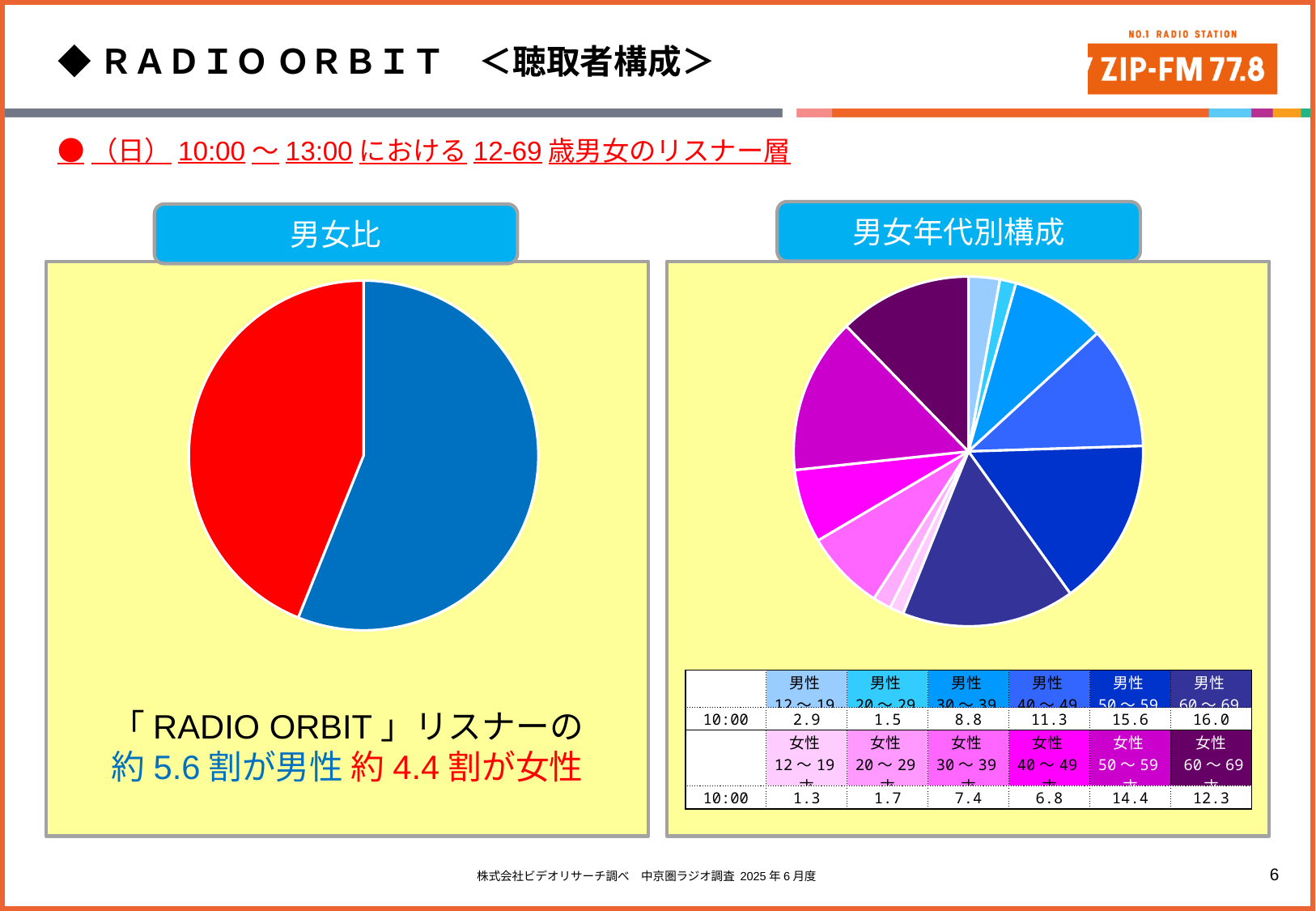

◆ＲＡＤＩＯ ＯＲＢＩＴ　＜聴取者構成＞
●（日）10:00～13:00における12-69歳男女のリスナー層
男女年代別構成
男女比

### Chart

| Category | 指定時間平均 |
|---|---|
| 男性 12～19才 | 2.9 |
| 男性 20～29才 | 1.5 |
| 男性 30～39才 | 8.8 |
| 男性 40～49才 | 11.3 |
| 男性 50～59才 | 15.6 |
| 男性 60～69才 | 16.0 |
| 女性 12～19才 | 1.3 |
| 女性 20～29才 | 1.7 |
| 女性 30～39才 | 7.4 |
| 女性 40～49才 | 6.8 |
| 女性 50～59才 | 14.4 |
| 女性 60～69才 | 12.3 |

### Chart

| Category |
|---|

### Chart

| Category |  |
|---|---|
| 男性 | 56.1 |
| 女性 | 43.9 |

### Chart

| Category |
|---|
|  | 男性 12～19才 | 男性 20～29才 | 男性 30～39才 | 男性 40～49才 | 男性 50～59才 | 男性 60～69才 |
| --- | --- | --- | --- | --- | --- | --- |
| 10:00 | 2.9 | 1.5 | 8.8 | 11.3 | 15.6 | 16.0 |
|  | 女性 12～19才 | 女性 20～29才 | 女性 30～39才 | 女性 40～49才 | 女性 50～59才 | 女性 60～69才 |
| 10:00 | 1.3 | 1.7 | 7.4 | 6.8 | 14.4 | 12.3 |
「RADIO ORBIT」リスナーの
約5.6割が男性 約4.4割が女性
株式会社ビデオリサーチ調べ　中京圏ラジオ調査 2025年6月度